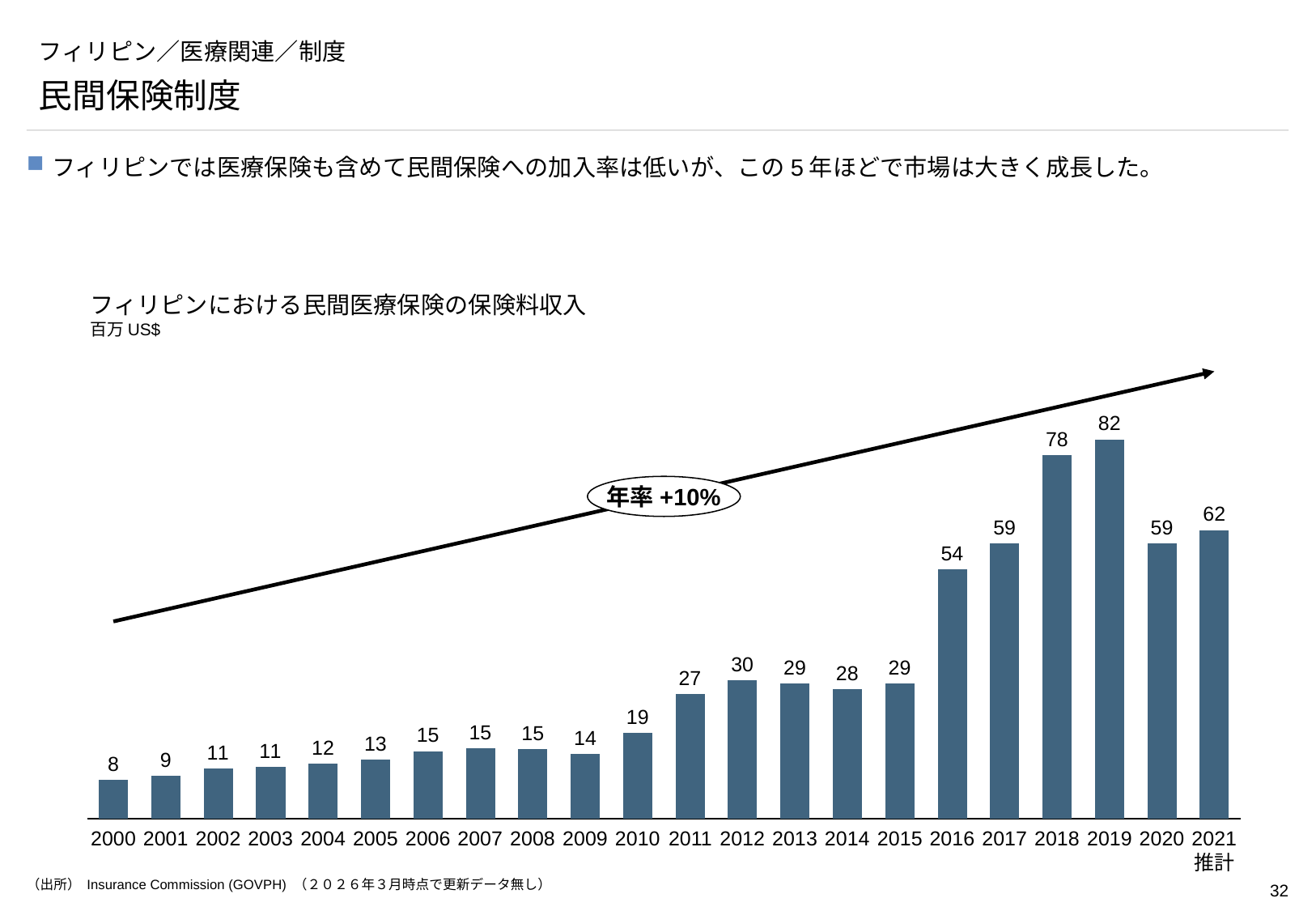

# フィリピン／医療関連／制度
民間保険制度
フィリピンでは医療保険も含めて民間保険への加入率は低いが、この5年ほどで市場は大きく成長した。

フィリピンにおける民間医療保険の保険料収入
百万US$

### Chart

| Category |  |
|---|---|
年率+10%
2000
2001
2002
2003
2004
2005
2006
2007
2008
2009
2010
2011
2012
2013
2014
2015
2016
2017
2018
2019
2020
2021
推計
（出所） Insurance Commission (GOVPH) （２０２６年３月時点で更新データ無し）